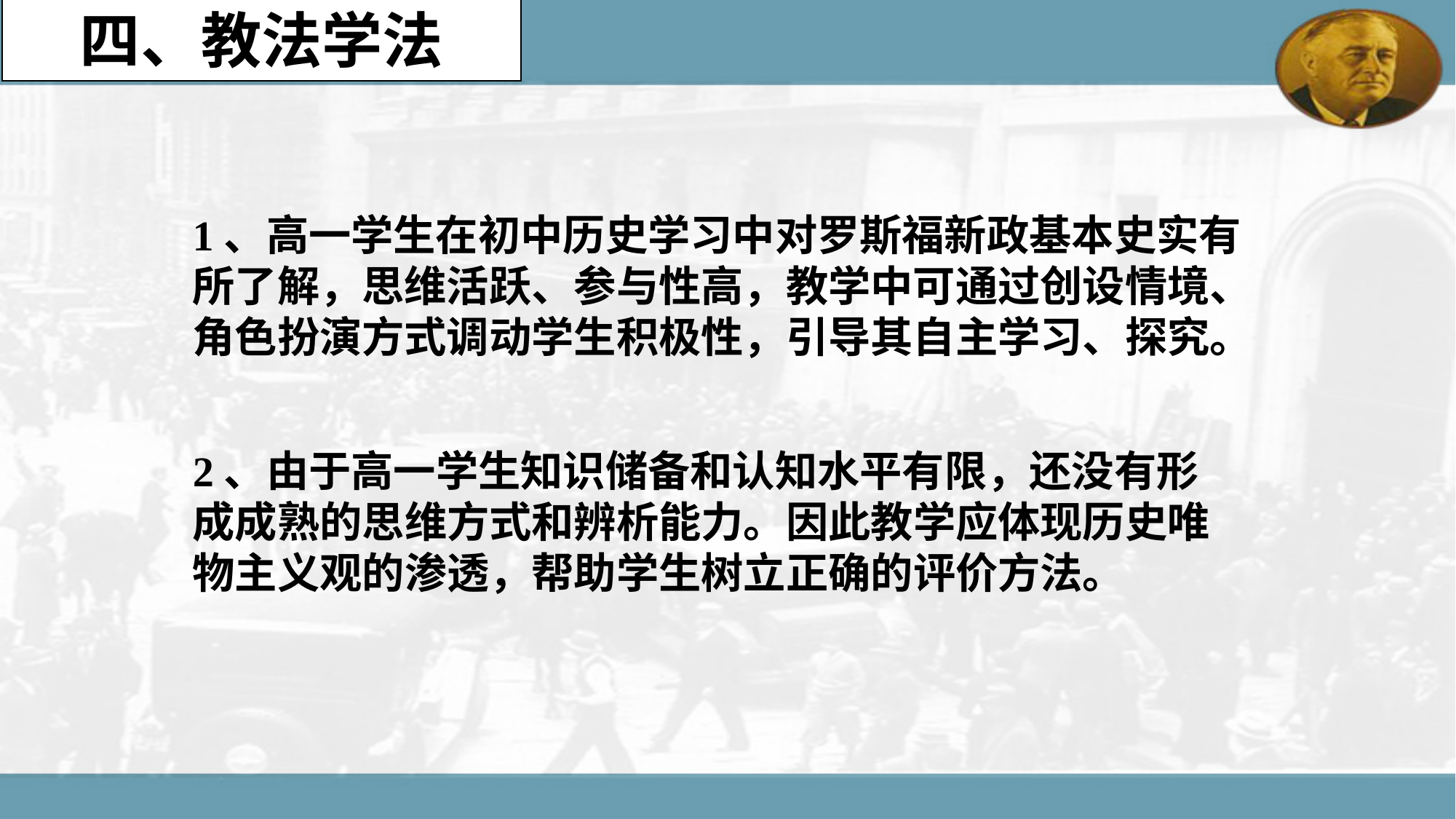

四、教法学法
1、高一学生在初中历史学习中对罗斯福新政基本史实有所了解，思维活跃、参与性高，教学中可通过创设情境、角色扮演方式调动学生积极性，引导其自主学习、探究。
2、由于高一学生知识储备和认知水平有限，还没有形成成熟的思维方式和辨析能力。因此教学应体现历史唯物主义观的渗透，帮助学生树立正确的评价方法。